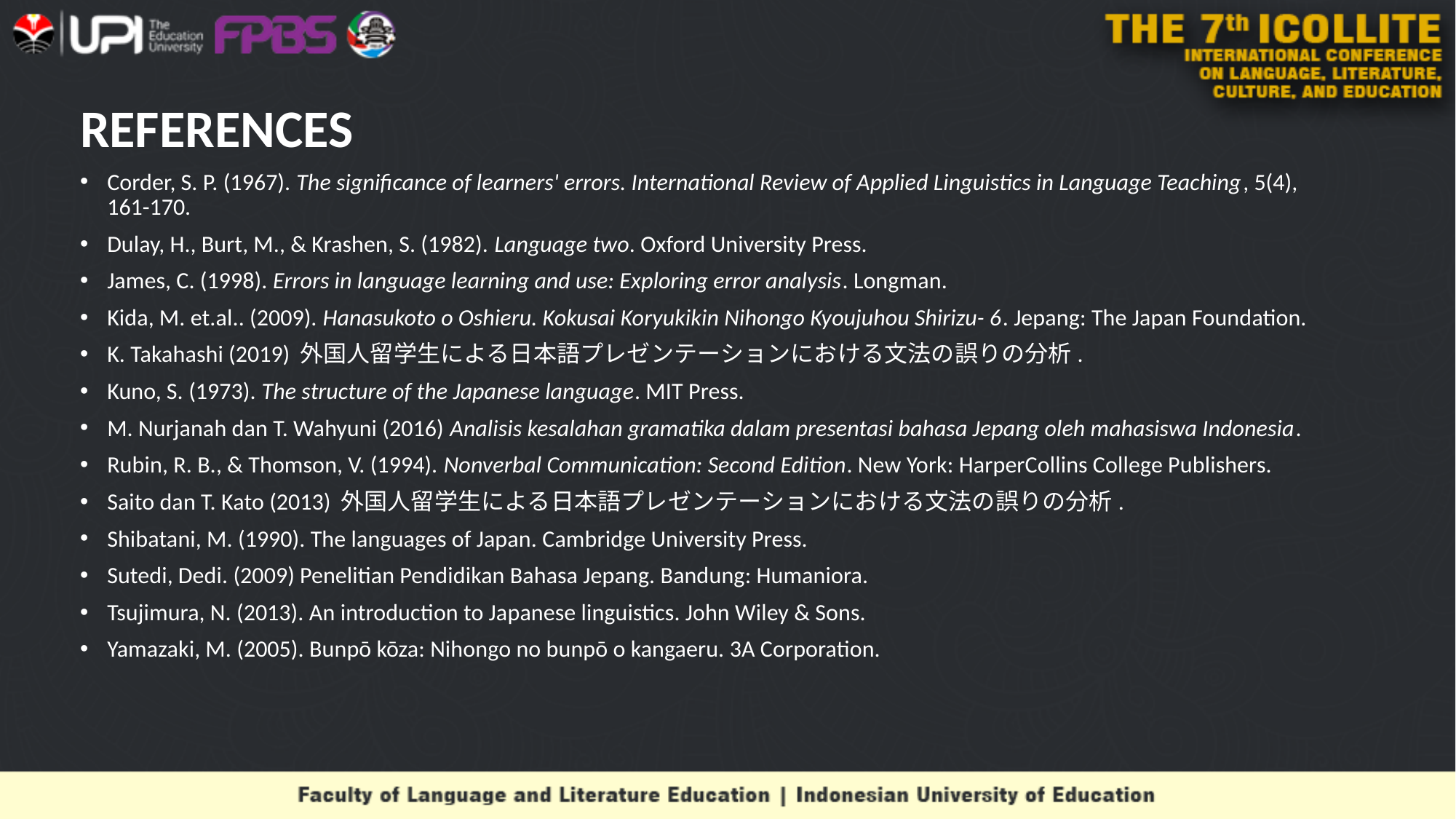

# REFERENCES
Corder, S. P. (1967). The significance of learners' errors. International Review of Applied Linguistics in Language Teaching, 5(4), 161-170.
Dulay, H., Burt, M., & Krashen, S. (1982). Language two. Oxford University Press.
James, C. (1998). Errors in language learning and use: Exploring error analysis. Longman.
Kida, M. et.al.. (2009). Hanasukoto o Oshieru. Kokusai Koryukikin Nihongo Kyoujuhou Shirizu- 6. Jepang: The Japan Foundation.
K. Takahashi (2019) 外国人留学生による日本語プレゼンテーションにおける文法の誤りの分析.
Kuno, S. (1973). The structure of the Japanese language. MIT Press.
M. Nurjanah dan T. Wahyuni (2016) Analisis kesalahan gramatika dalam presentasi bahasa Jepang oleh mahasiswa Indonesia.
Rubin, R. B., & Thomson, V. (1994). Nonverbal Communication: Second Edition. New York: HarperCollins College Publishers.
Saito dan T. Kato (2013) 外国人留学生による日本語プレゼンテーションにおける文法の誤りの分析.
Shibatani, M. (1990). The languages of Japan. Cambridge University Press.
Sutedi, Dedi. (2009) Penelitian Pendidikan Bahasa Jepang. Bandung: Humaniora.
Tsujimura, N. (2013). An introduction to Japanese linguistics. John Wiley & Sons.
Yamazaki, M. (2005). Bunpō kōza: Nihongo no bunpō o kangaeru. 3A Corporation.